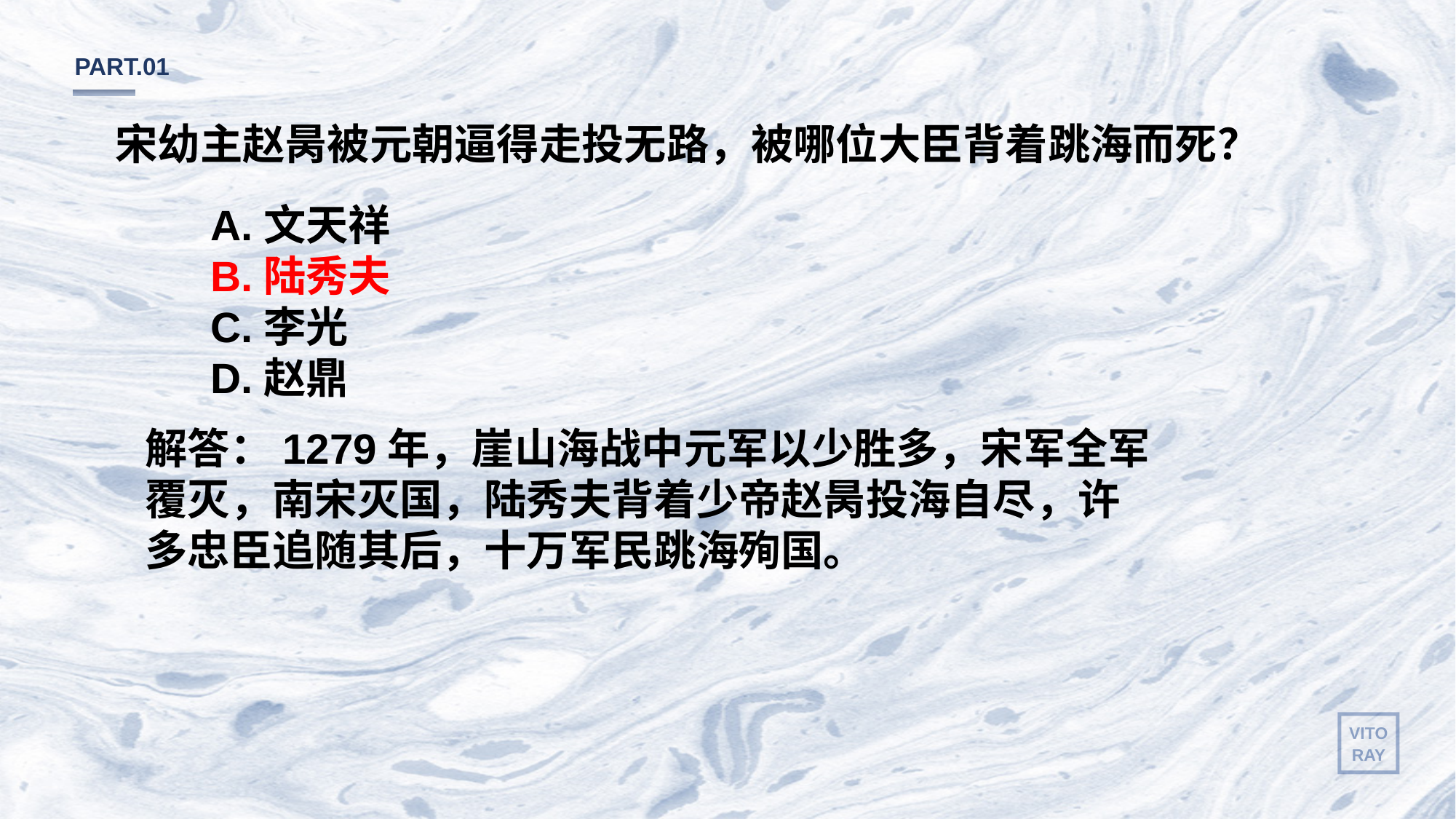

PART.01

宋幼主赵昺被元朝逼得走投无路，被哪位大臣背着跳海而死？
A.文天祥
B.陆秀夫
C.李光
D.赵鼎
解答：1279年，崖山海战中元军以少胜多，宋军全军覆灭，南宋灭国，陆秀夫背着少帝赵昺投海自尽，许多忠臣追随其后，十万军民跳海殉国。

VITO
RAY